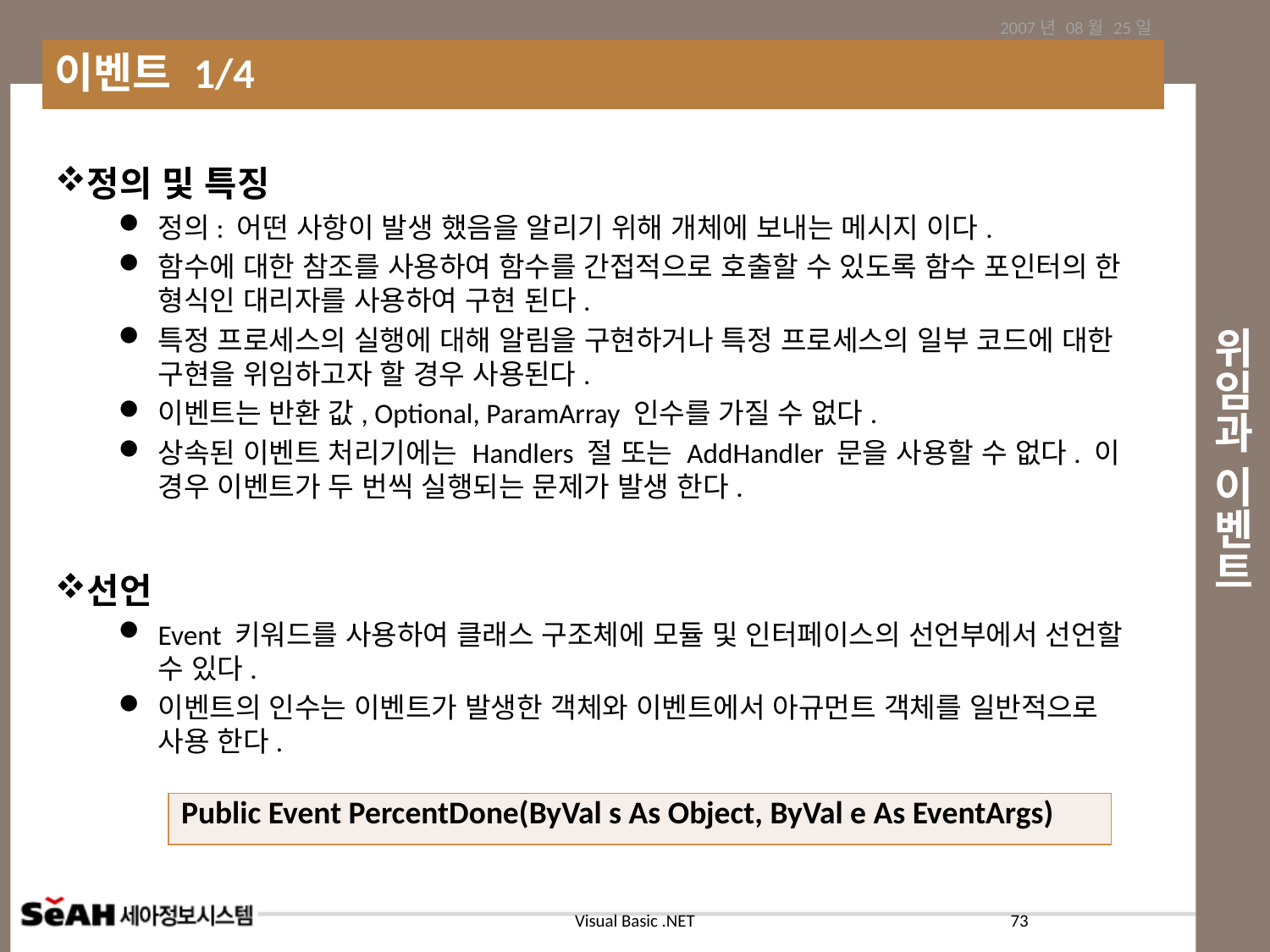

2007년 08월 25일
이벤트 1/4
# 위임과 이벤트

정의 및 특징
정의: 어떤 사항이 발생 했음을 알리기 위해 개체에 보내는 메시지 이다.
함수에 대한 참조를 사용하여 함수를 간접적으로 호출할 수 있도록 함수 포인터의 한 형식인 대리자를 사용하여 구현 된다.
특정 프로세스의 실행에 대해 알림을 구현하거나 특정 프로세스의 일부 코드에 대한 구현을 위임하고자 할 경우 사용된다.
이벤트는 반환 값, Optional, ParamArray 인수를 가질 수 없다.
상속된 이벤트 처리기에는 Handlers 절 또는 AddHandler 문을 사용할 수 없다. 이 경우 이벤트가 두 번씩 실행되는 문제가 발생 한다.

선언
Event 키워드를 사용하여 클래스 구조체에 모듈 및 인터페이스의 선언부에서 선언할 수 있다.
이벤트의 인수는 이벤트가 발생한 객체와 이벤트에서 아규먼트 객체를 일반적으로 사용 한다.

| Public Event PercentDone(ByVal s As Object, ByVal e As EventArgs) |
| --- |
73
Visual Basic .NET